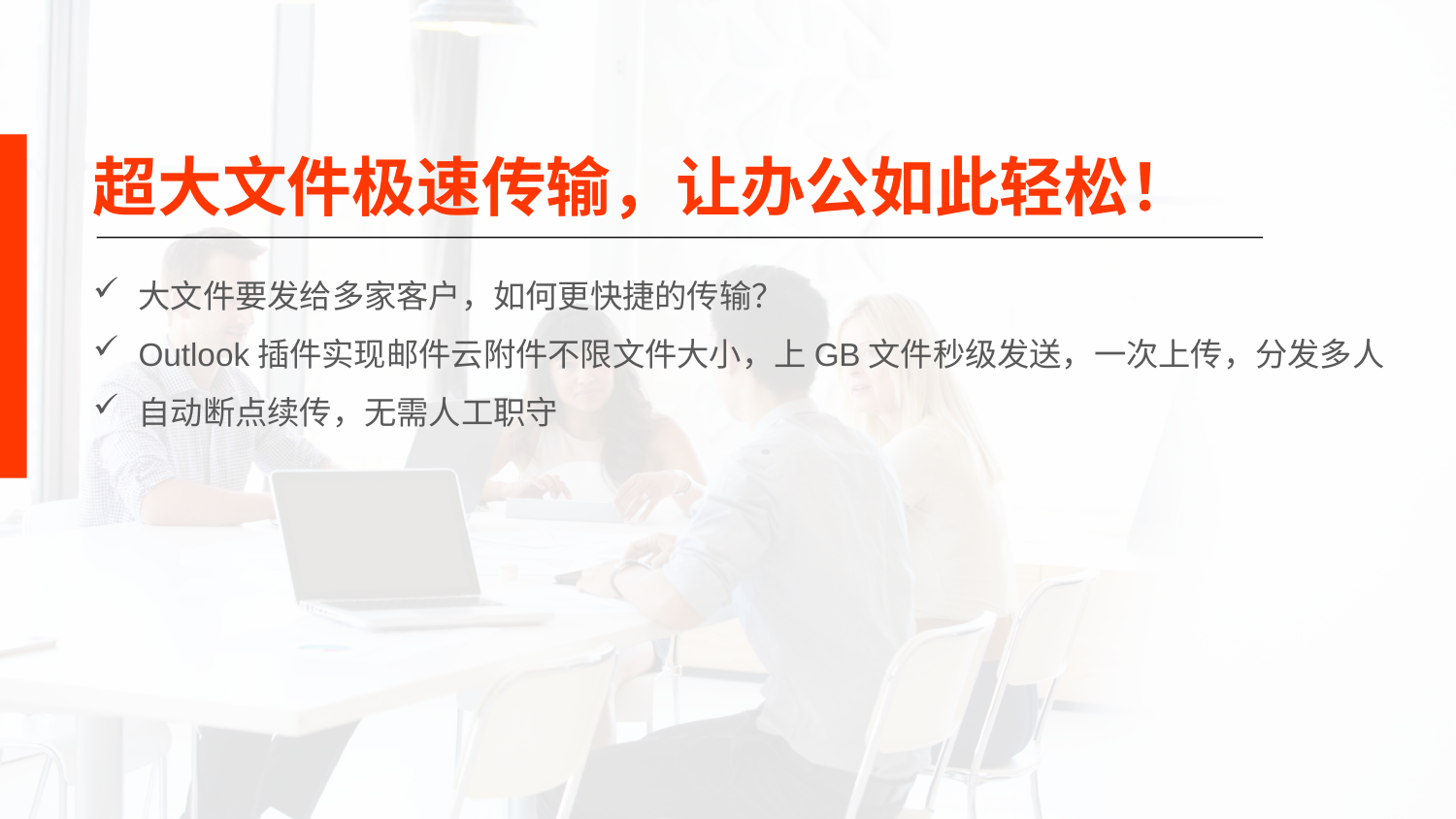

超大文件极速传输，让办公如此轻松！

大文件要发给多家客户，如何更快捷的传输？
Outlook插件实现邮件云附件不限文件大小，上GB文件秒级发送，一次上传，分发多人
自动断点续传，无需人工职守